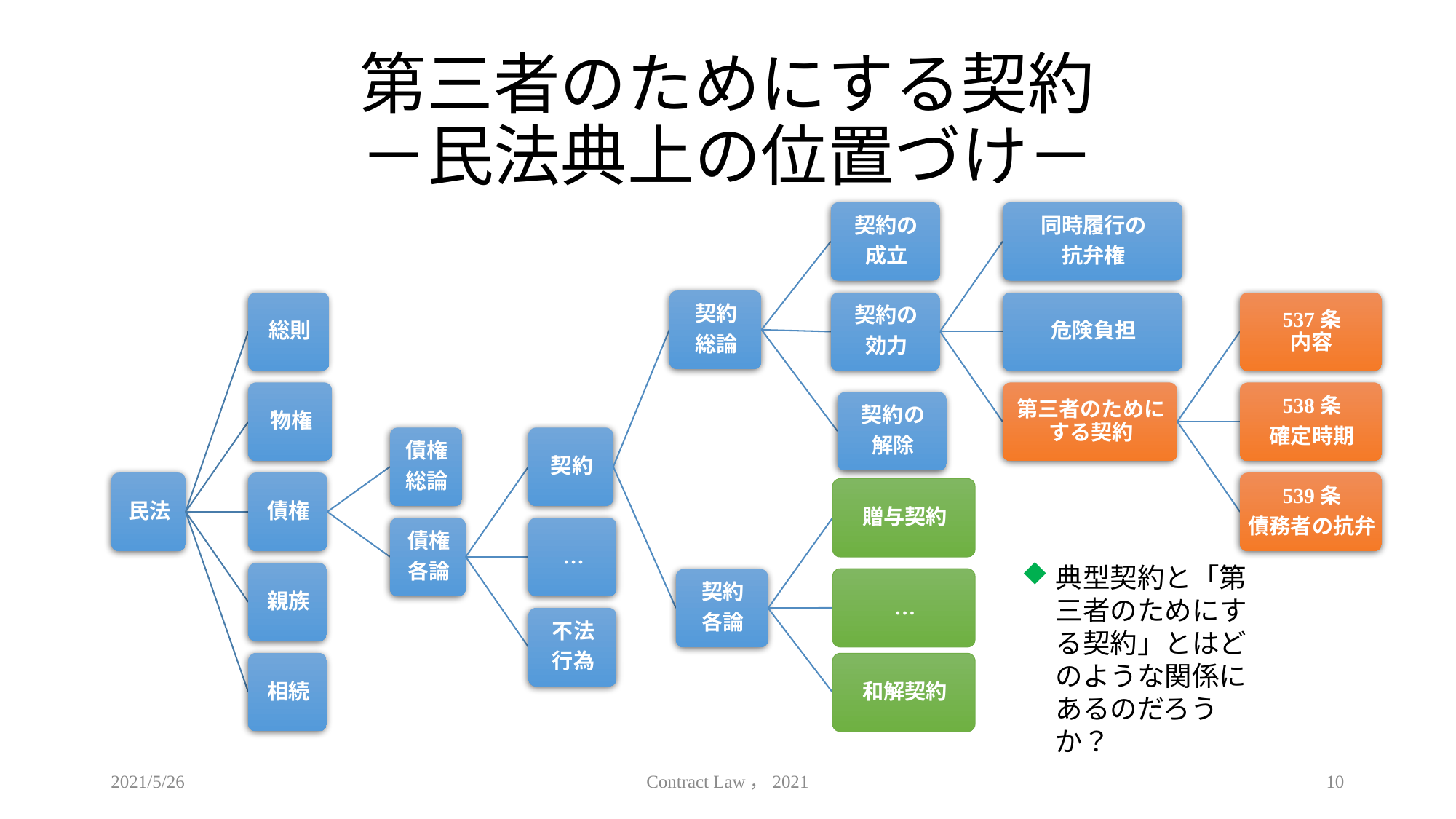

# 第三者のためにする契約 －民法典上の位置づけ－
民法

総則

物権

債権

債権
総論

債権
各論

契約

契約
総論

契約の
成立

契約の
効力

同時履行の
抗弁権

危険負担

第三者のために
する契約

537条
内容

538条
確定時期

539条
債務者の抗弁

契約の
解除

契約
各論

贈与契約

…

和解契約

…

不法
行為

親族

相続
典型契約と「第三者のためにする契約」とはどのような関係にあるのだろうか？
2021/5/26
Contract Law，2021
10